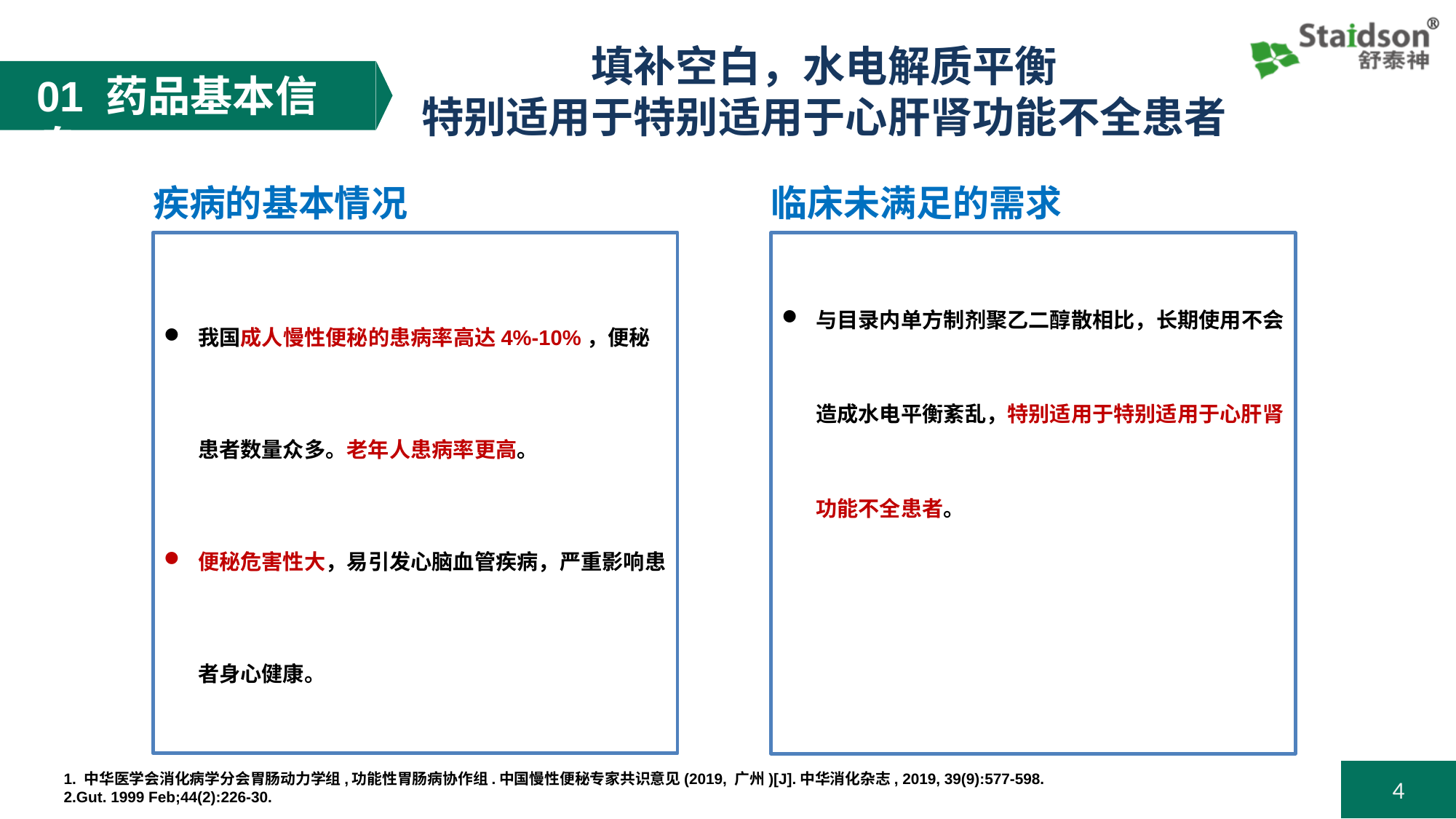

填补空白，水电解质平衡
特别适用于特别适用于心肝肾功能不全患者

01 药品基本信息
疾病的基本情况
临床未满足的需求
我国成人慢性便秘的患病率高达4%-10%，便秘患者数量众多。老年人患病率更高。
便秘危害性大，易引发心脑血管疾病，严重影响患者身心健康。

与目录内单方制剂聚乙二醇散相比，长期使用不会造成水电平衡紊乱，特别适用于特别适用于心肝肾功能不全患者。

1. 中华医学会消化病学分会胃肠动力学组,功能性胃肠病协作组.中国慢性便秘专家共识意见(2019, 广州)[J].中华消化杂志, 2019, 39(9):577-598.
2.Gut. 1999 Feb;44(2):226-30.